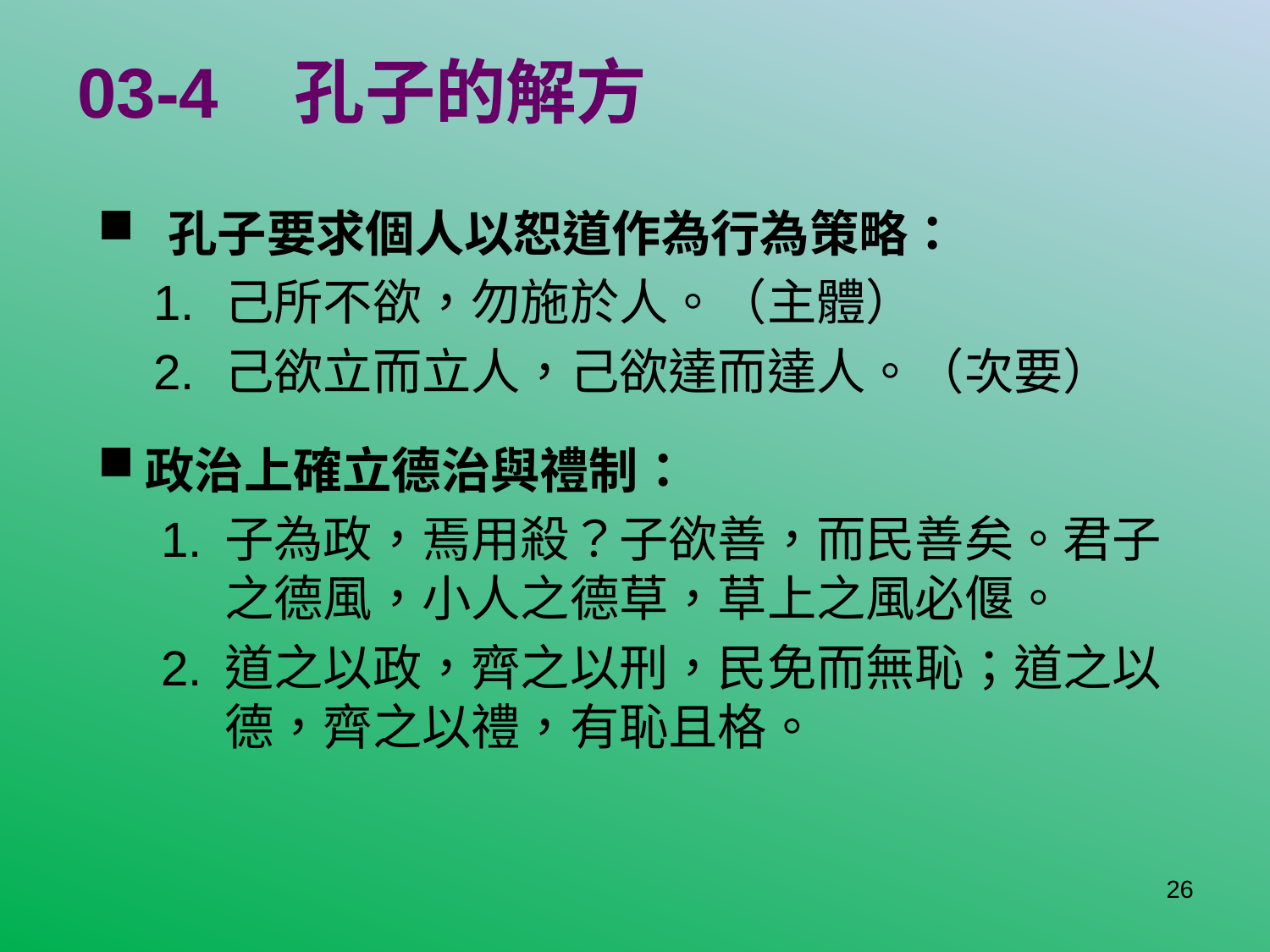

# 03-4   孔子的解方
 孔子要求個人以恕道作為行為策略：
己所不欲，勿施於人。（主體）
己欲立而立人，己欲達而達人。（次要）
政治上確立德治與禮制：
子為政，焉用殺？子欲善，而民善矣。君子之德風，小人之德草，草上之風必偃。
道之以政，齊之以刑，民免而無恥；道之以德，齊之以禮，有恥且格。
26